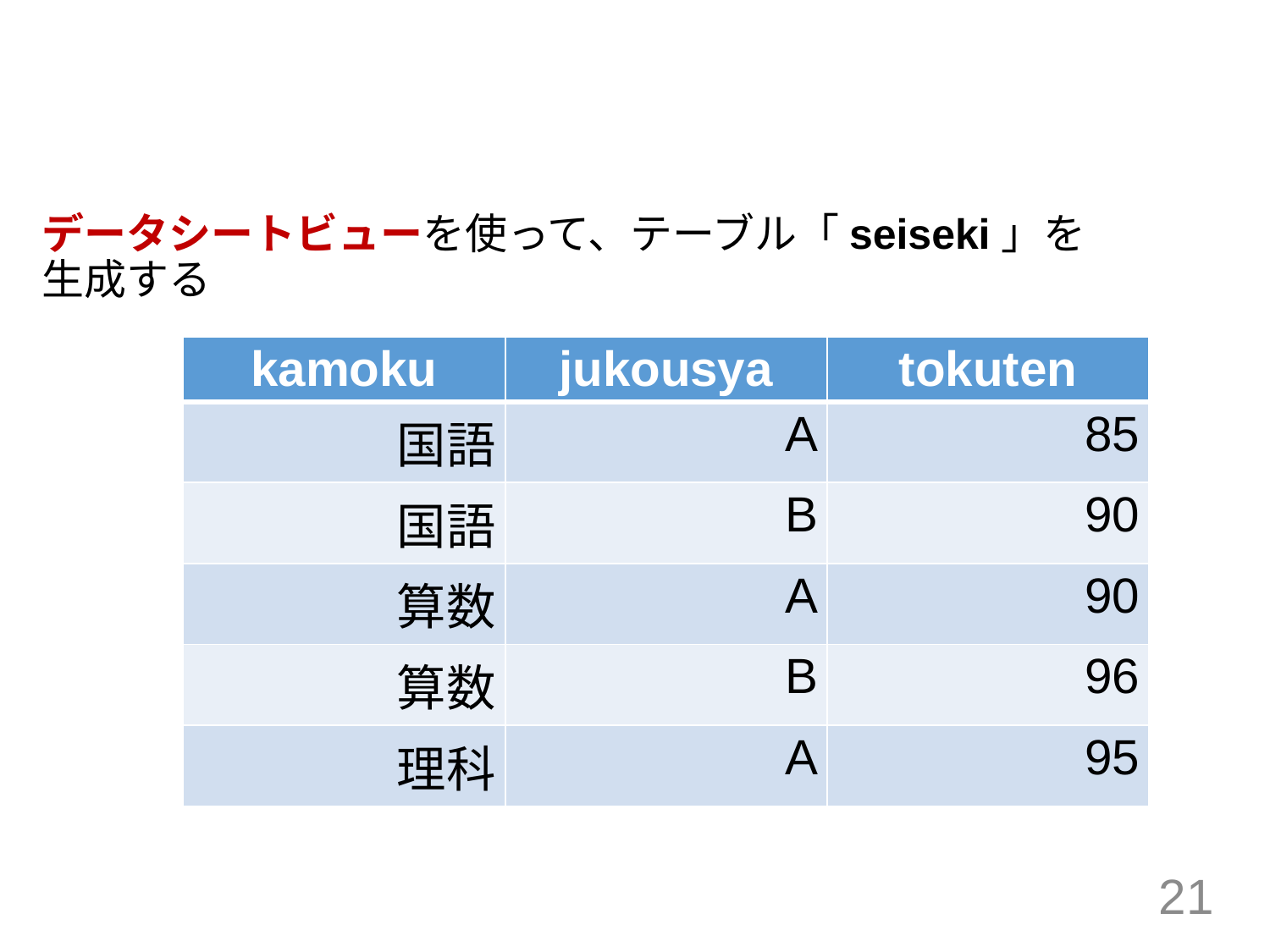

データシートビューを使って、テーブル「seiseki」を生成する
| kamoku | jukousya | tokuten |
| --- | --- | --- |
| 国語 | A | 85 |
| 国語 | B | 90 |
| 算数 | A | 90 |
| 算数 | B | 96 |
| 理科 | A | 95 |
21